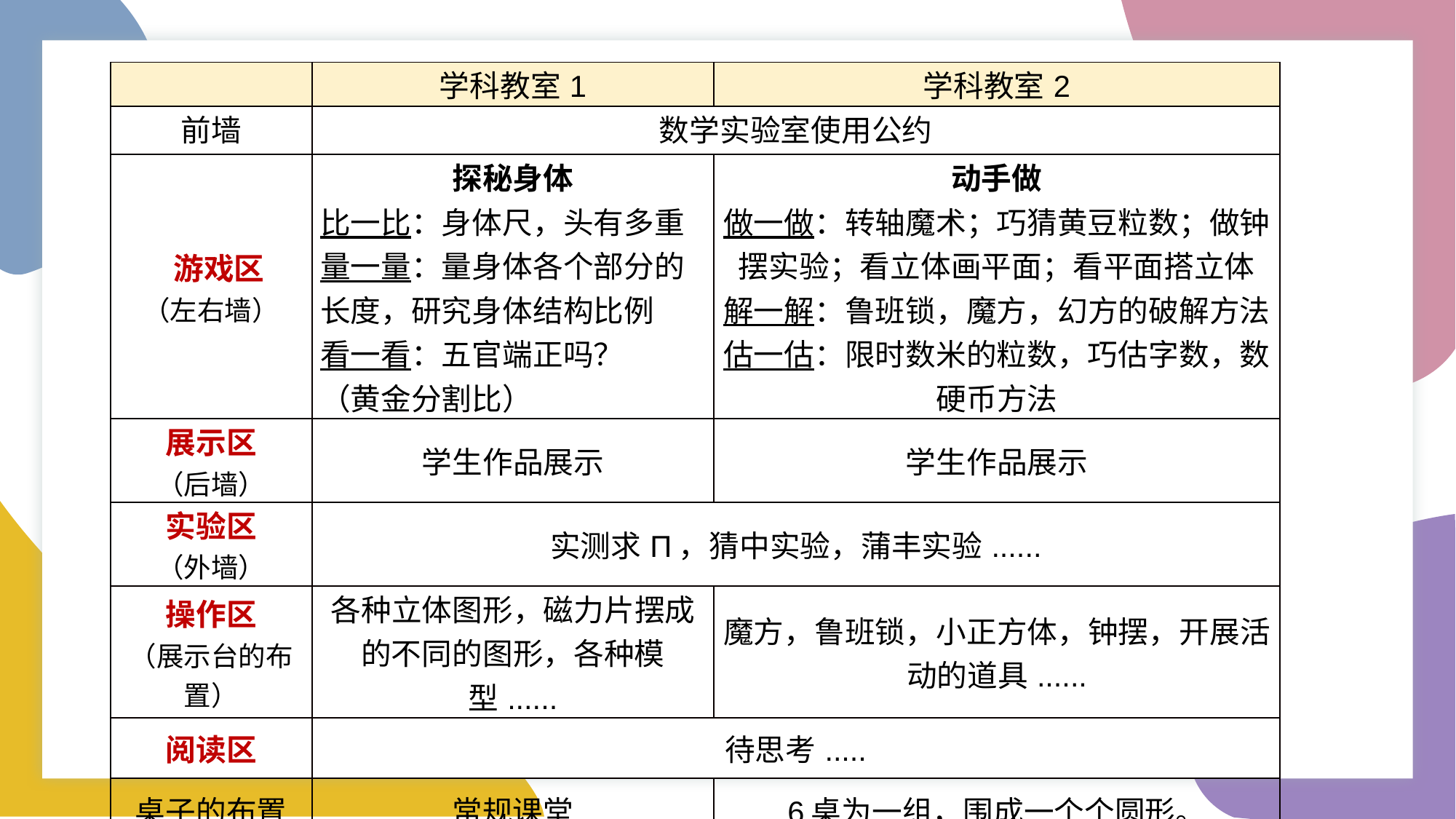

|  | 学科教室1 | 学科教室2 |
| --- | --- | --- |
| 前墙 | 数学实验室使用公约 |  |
| 游戏区 （左右墙） | 探秘身体 比一比：身体尺，头有多重量一量：量身体各个部分的 长度，研究身体结构比例 看一看：五官端正吗？ （黄金分割比） | 动手做 做一做：转轴魔术；巧猜黄豆粒数；做钟摆实验；看立体画平面；看平面搭立体 解一解：鲁班锁，魔方，幻方的破解方法估一估：限时数米的粒数，巧估字数，数硬币方法 |
| 展示区 （后墙） | 学生作品展示 | 学生作品展示 |
| 实验区 （外墙） | 实测求Π，猜中实验，蒲丰实验...... |  |
| 操作区 （展示台的布置） | 各种立体图形，磁力片摆成的不同的图形，各种模型...... | 魔方，鲁班锁，小正方体，钟摆，开展活动的道具...... |
| 阅读区 | 待思考..... |  |
| 桌子的布置 | 常规课堂 | 6桌为一组，围成一个个圆形。 |